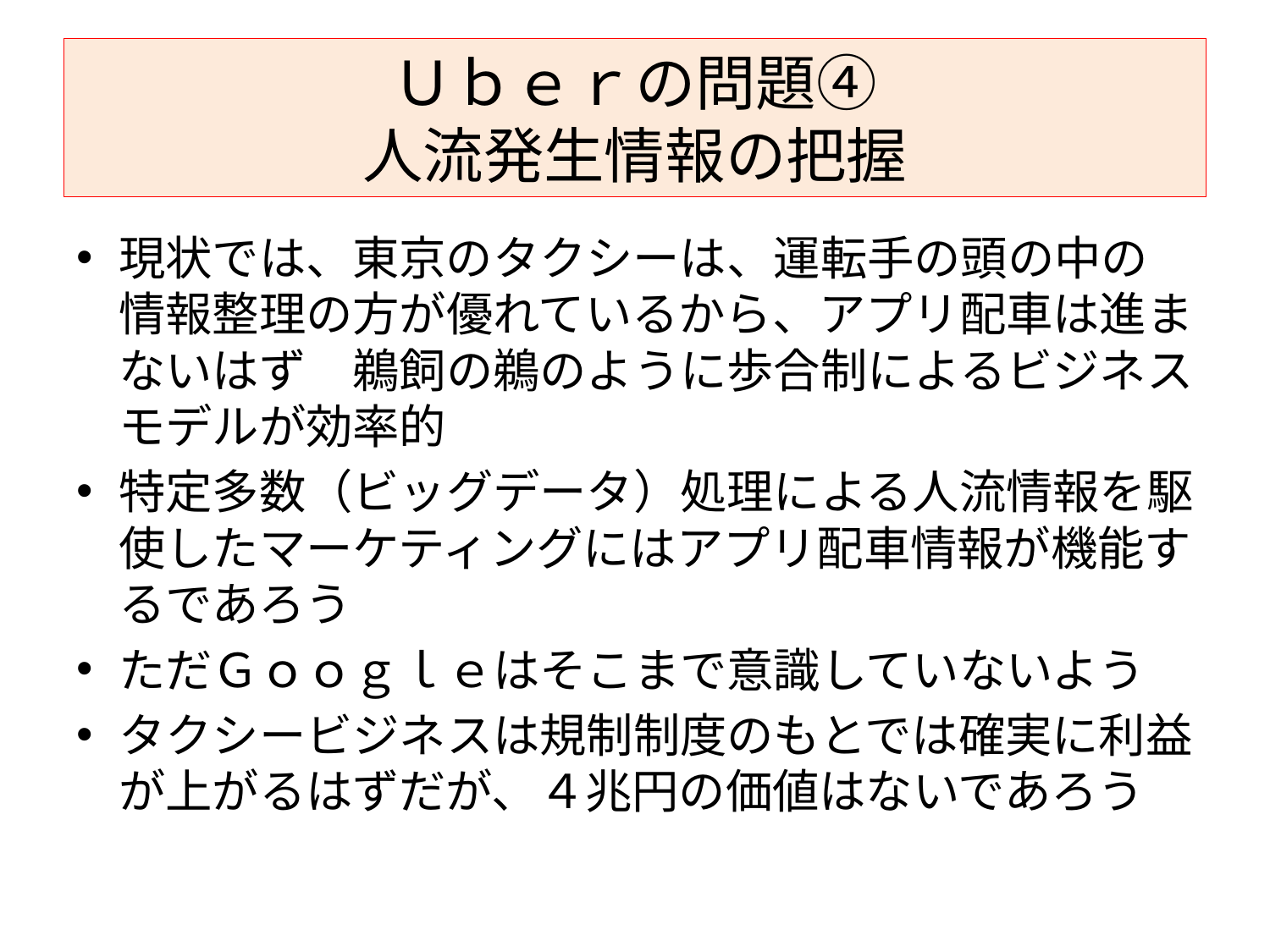

# Ｕｂｅｒの問題④ 人流発生情報の把握
現状では、東京のタクシーは、運転手の頭の中の情報整理の方が優れているから、アプリ配車は進まないはず　鵜飼の鵜のように歩合制によるビジネスモデルが効率的
特定多数（ビッグデータ）処理による人流情報を駆使したマーケティングにはアプリ配車情報が機能するであろう
ただＧｏｏｇｌｅはそこまで意識していないよう
タクシービジネスは規制制度のもとでは確実に利益が上がるはずだが、４兆円の価値はないであろう